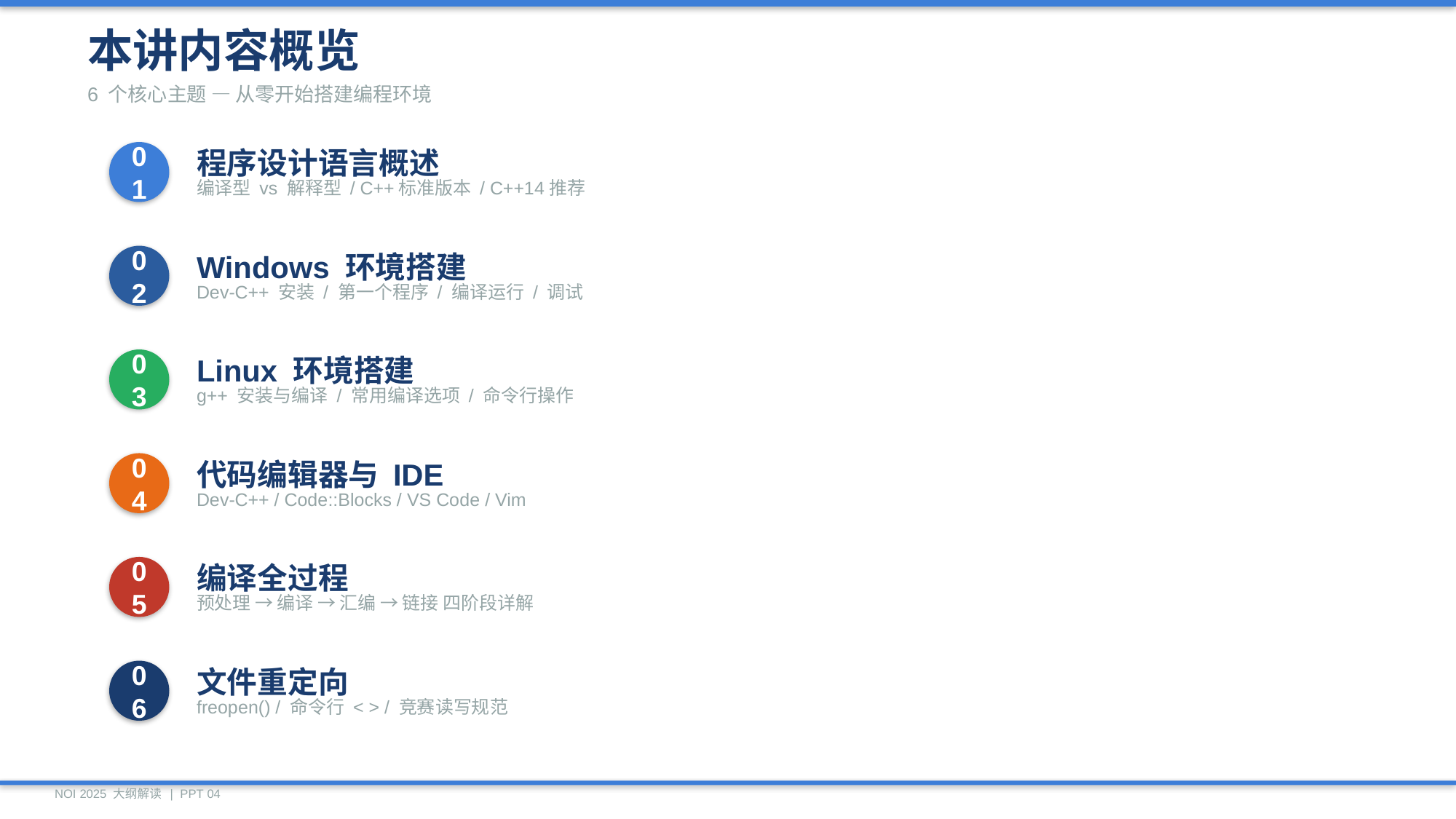

本讲内容概览
6 个核心主题 — 从零开始搭建编程环境
01
程序设计语言概述
编译型 vs 解释型 / C++标准版本 / C++14推荐
02
Windows 环境搭建
Dev-C++ 安装 / 第一个程序 / 编译运行 / 调试
03
Linux 环境搭建
g++ 安装与编译 / 常用编译选项 / 命令行操作
04
代码编辑器与 IDE
Dev-C++ / Code::Blocks / VS Code / Vim
05
编译全过程
预处理 → 编译 → 汇编 → 链接 四阶段详解
06
文件重定向
freopen() / 命令行 < > / 竞赛读写规范

NOI 2025 大纲解读  |  PPT 04